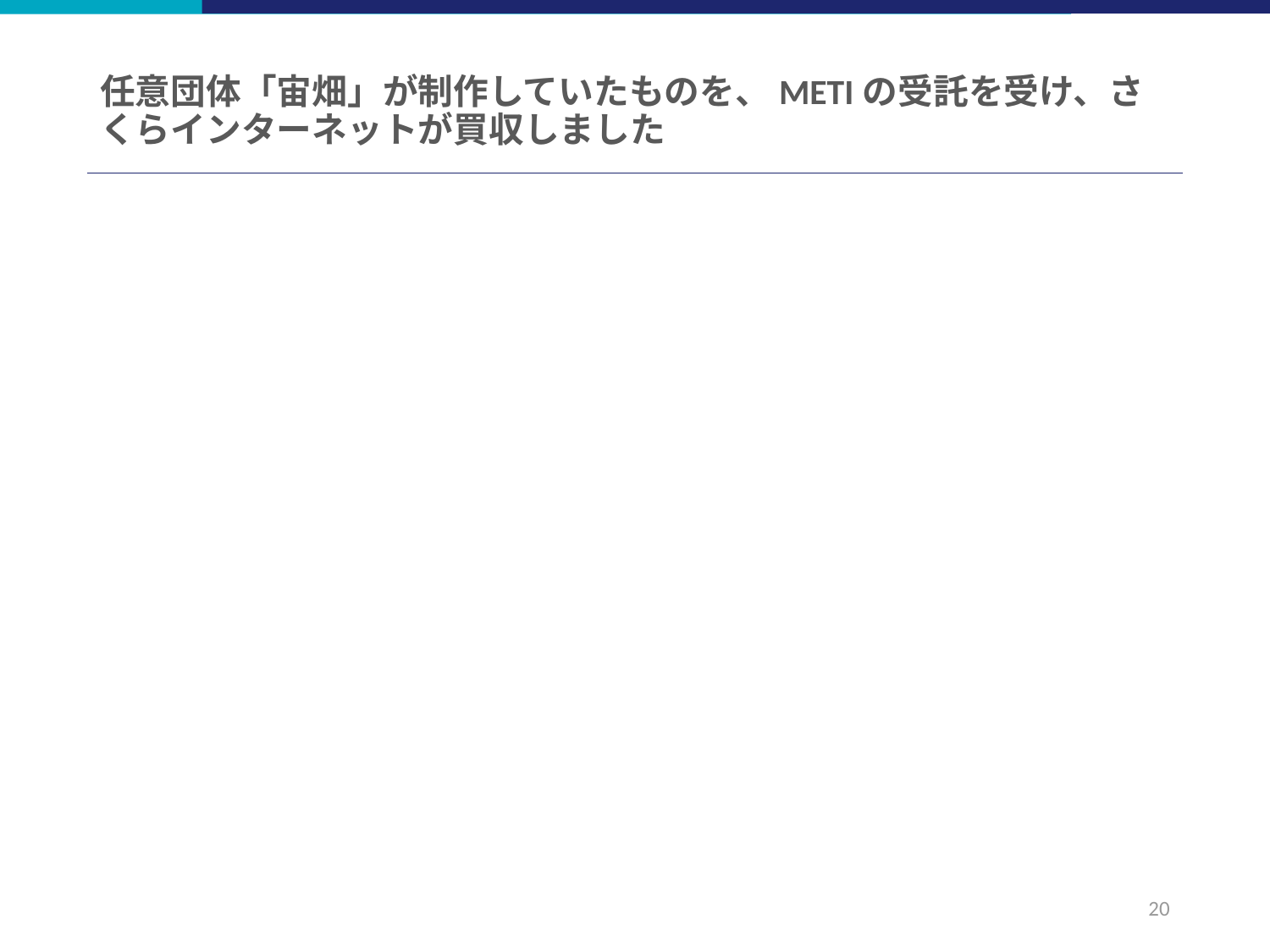

# 任意団体「宙畑」が制作していたものを、METIの受託を受け、さくらインターネットが買収しました

20